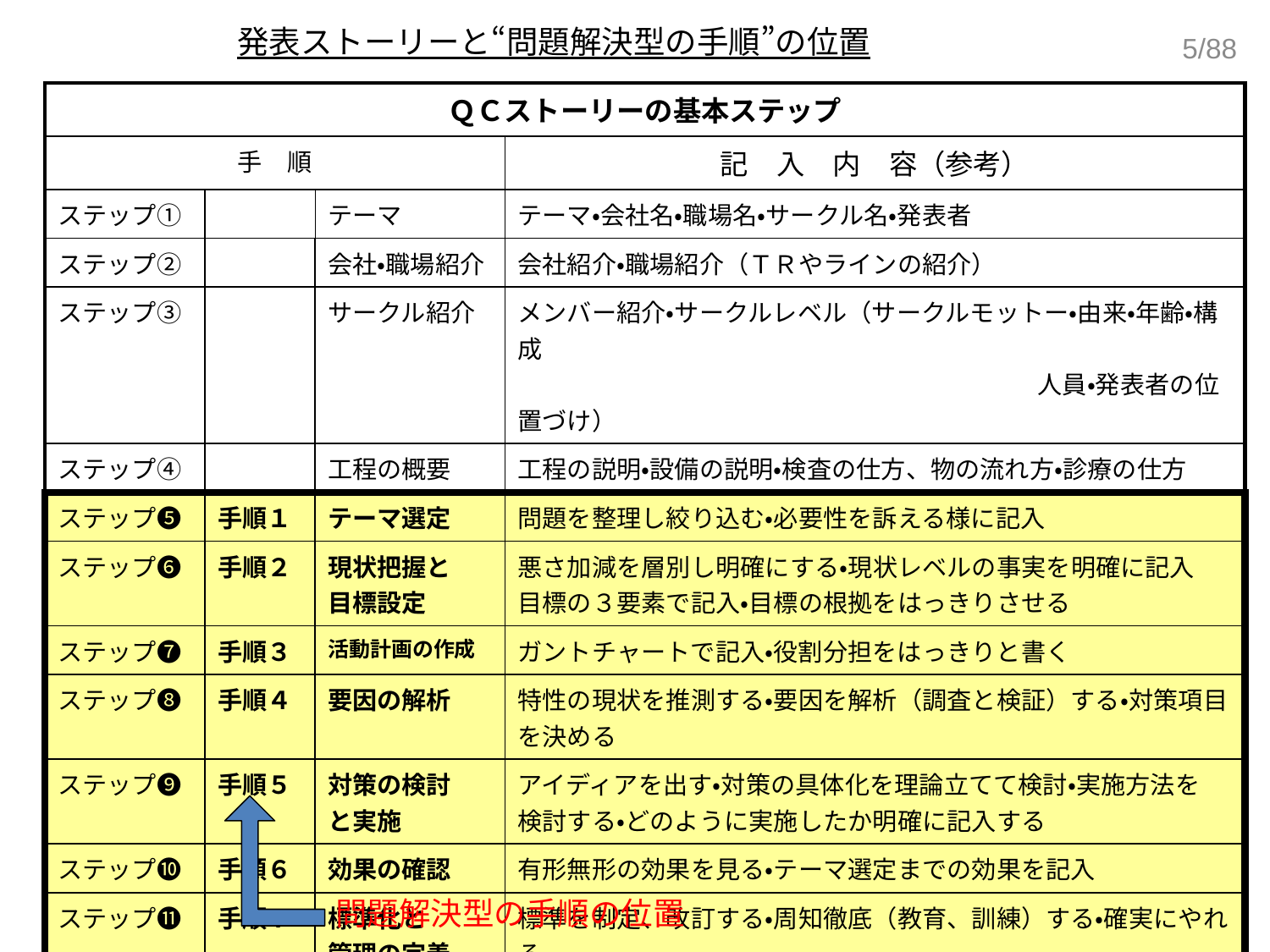

5/88
発表ストーリーと“問題解決型の手順”の位置
| ＱＣストーリーの基本ステップ |  |  |  |
| --- | --- | --- | --- |
| 手　順 |  |  | 記　入　内　容（参考） |
| ステップ① |  | テーマ | テーマ・会社名・職場名・サークル名・発表者 |
| ステップ② |  | 会社・職場紹介 | 会社紹介・職場紹介（ＴＲやラインの紹介） |
| ステップ③ |  | サークル紹介 | メンバー紹介・サークルレベル（サークルモットー・由来・年齢・構成　 　　　　　　　　　　　　　　　　　　　　　人員・発表者の位置づけ） |
| ステップ④ |  | 工程の概要 | 工程の説明・設備の説明・検査の仕方、物の流れ方・診療の仕方 |
| ステップ❺ | 手順１ | テーマ選定 | 問題を整理し絞り込む・必要性を訴える様に記入 |
| ステップ❻ | 手順２ | 現状把握と 目標設定 | 悪さ加減を層別し明確にする・現状レベルの事実を明確に記入 目標の３要素で記入・目標の根拠をはっきりさせる |
| ステップ❼ | 手順３ | 活動計画の作成 | ガントチャートで記入・役割分担をはっきりと書く |
| ステップ❽ | 手順４ | 要因の解析 | 特性の現状を推測する・要因を解析（調査と検証）する・対策項目 を決める |
| ステップ❾ | 手順５ | 対策の検討 と実施 | アイディアを出す・対策の具体化を理論立てて検討・実施方法を 検討する・どのように実施したか明確に記入する |
| ステップ❿ | 手順６ | 効果の確認 | 有形無形の効果を見る・テーマ選定までの効果を記入 |
| ステップ⓫ | 手順７ | 標準化と 管理の定着 | 標準を制定、改訂する・周知徹底（教育、訓練）する・確実にやれる 管理方法で管理し確認するように記入 |
| ステップ⑫ |  | 反省と今後の 進め方 | ＰＤＣＡのサイクルで一つ一つ確実に振り返る（次回に活かす言葉、 合言葉を入れてもいいし、その言葉が入れれなければ２ページでも よい） |

問題解決型の手順の位置